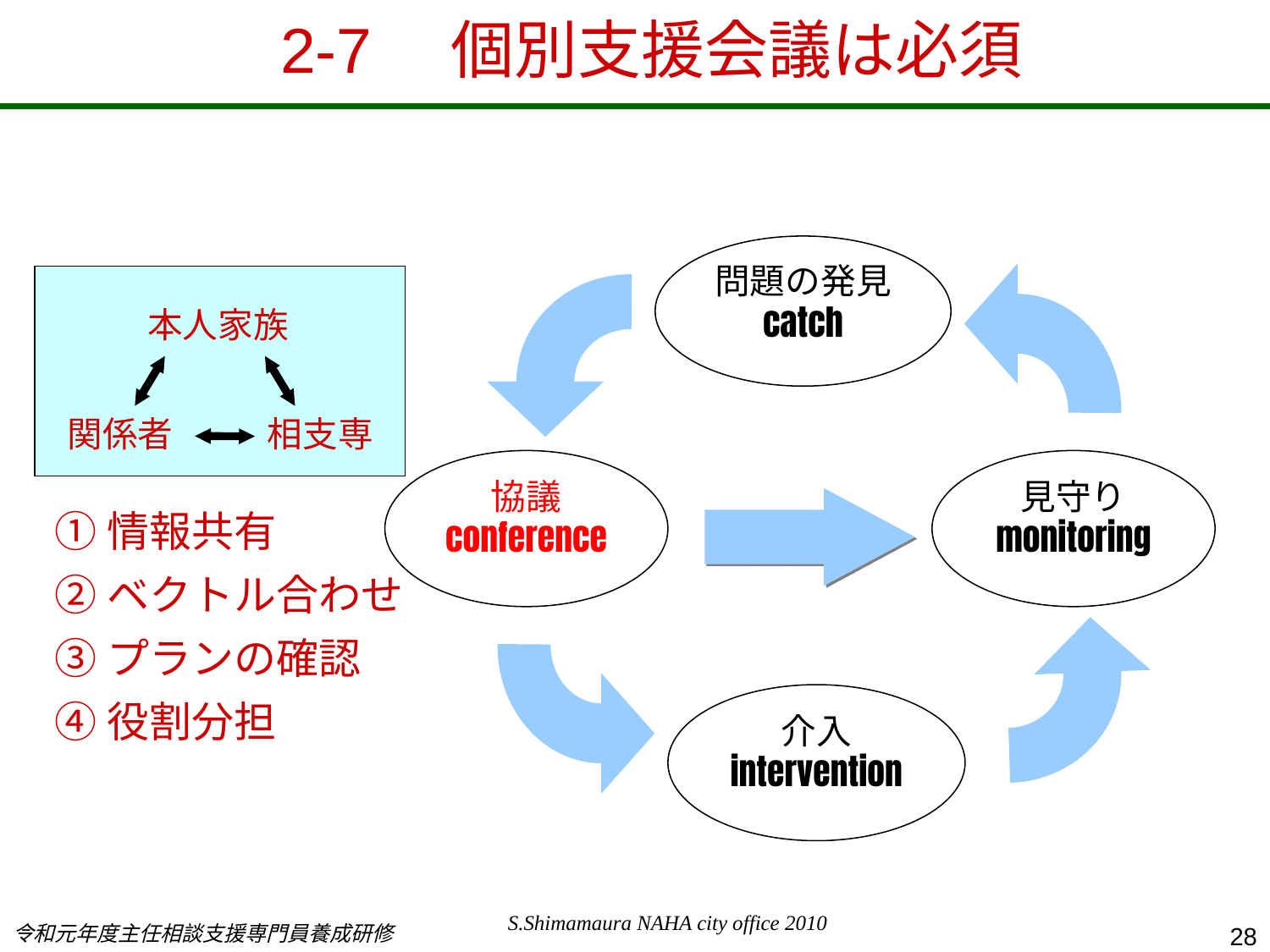

2-7　個別支援会議は必須

問題の発見
catch

協議
conference
見守り
monitoring

介入
intervention

本人家族

関係者
相支専

①情報共有
②ベクトル合わせ
③プランの確認
④役割分担
S.Shimamaura NAHA city office 2010
令和元年度主任相談支援専門員養成研修
28